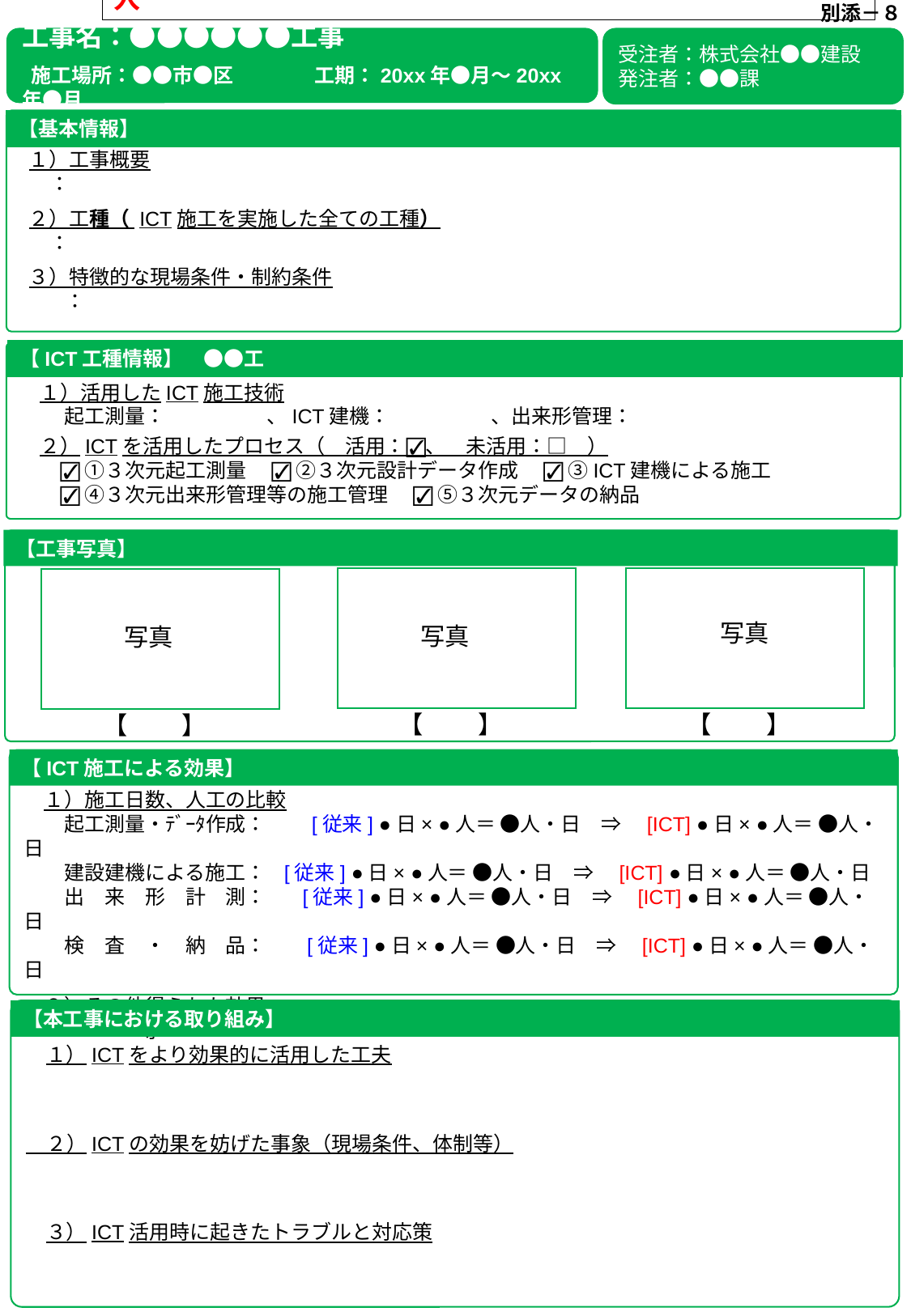

※複数工種でICT施工を実施した場合、2工種目は次頁に記入
別添－８
工事名：●●●●●●工事
 施工場所：●●市●区　　　　工期：20xx年●月～20xx年●月
受注者：株式会社●●建設
発注者：●●課
【基本情報】

 １）工事概要
  　：
 ２）工種（ ICT施工を実施した全ての工種）
 　 ：
 ３）特徴的な現場条件・制約条件
 　　：
【ICT工種情報】　●●工

　１）活用したICT施工技術
 　　起工測量：　　　　　、ICT建機：　　　　　、出来形管理：
　２）ICTを活用したプロセス（　活用：☑、　未活用：□　）
　　☑ ①３次元起工測量　 ☑ ②３次元設計データ作成　 ☑ ③ICT建機による施工
　　☑ ④３次元出来形管理等の施工管理　 ☑ ⑤３次元データの納品
【工事写真】

写真
【 　　】

写真
【 　　】

写真
【 　　】
【ICT施工による効果】

　１）施工日数、人工の比較
　　起工測量・ﾃﾞｰﾀ作成：　　[従来] ●日× ●人＝ ●人・日　⇒　[ICT] ●日× ●人＝ ●人・日
　　建設建機による施工：   [従来] ●日× ●人＝ ●人・日　⇒　[ICT] ●日× ●人＝ ●人・日
　　出　来　形　計　測：       [従来] ●日× ●人＝ ●人・日　⇒　[ICT] ●日× ●人＝ ●人・日
　　検　査　・　納　品：        [従来] ●日× ●人＝ ●人・日　⇒　[ICT] ●日× ●人＝ ●人・日

　２）その他得られた効果
　・　　　等

【本工事における取り組み】

　１）ICTをより効果的に活用した工夫

　２）ICTの効果を妨げた事象（現場条件、体制等）

　３）ICT活用時に起きたトラブルと対応策